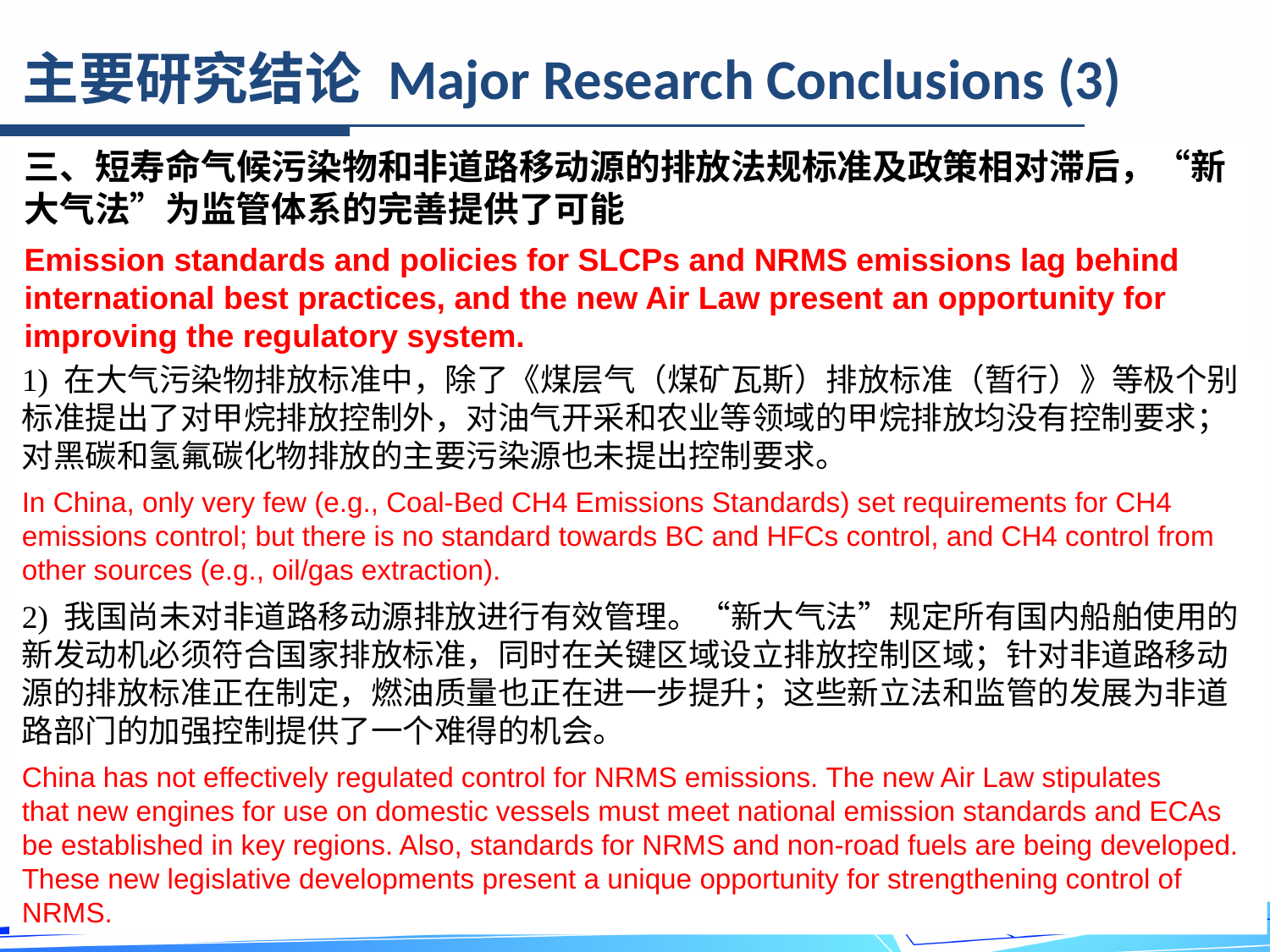

主要研究结论 Major Research Conclusions (3)
三、短寿命气候污染物和非道路移动源的排放法规标准及政策相对滞后，“新大气法”为监管体系的完善提供了可能
Emission standards and policies for SLCPs and NRMS emissions lag behind international best practices, and the new Air Law present an opportunity for improving the regulatory system.
1) 在大气污染物排放标准中，除了《煤层气（煤矿瓦斯）排放标准（暂行）》等极个别标准提出了对甲烷排放控制外，对油气开采和农业等领域的甲烷排放均没有控制要求；对黑碳和氢氟碳化物排放的主要污染源也未提出控制要求。
In China, only very few (e.g., Coal-Bed CH4 Emissions Standards) set requirements for CH4 emissions control; but there is no standard towards BC and HFCs control, and CH4 control from other sources (e.g., oil/gas extraction).
2) 我国尚未对非道路移动源排放进行有效管理。“新大气法”规定所有国内船舶使用的新发动机必须符合国家排放标准，同时在关键区域设立排放控制区域；针对非道路移动源的排放标准正在制定，燃油质量也正在进一步提升；这些新立法和监管的发展为非道路部门的加强控制提供了一个难得的机会。
China has not effectively regulated control for NRMS emissions. The new Air Law stipulates that new engines for use on domestic vessels must meet national emission standards and ECAs be established in key regions. Also, standards for NRMS and non-road fuels are being developed. These new legislative developments present a unique opportunity for strengthening control of NRMS.